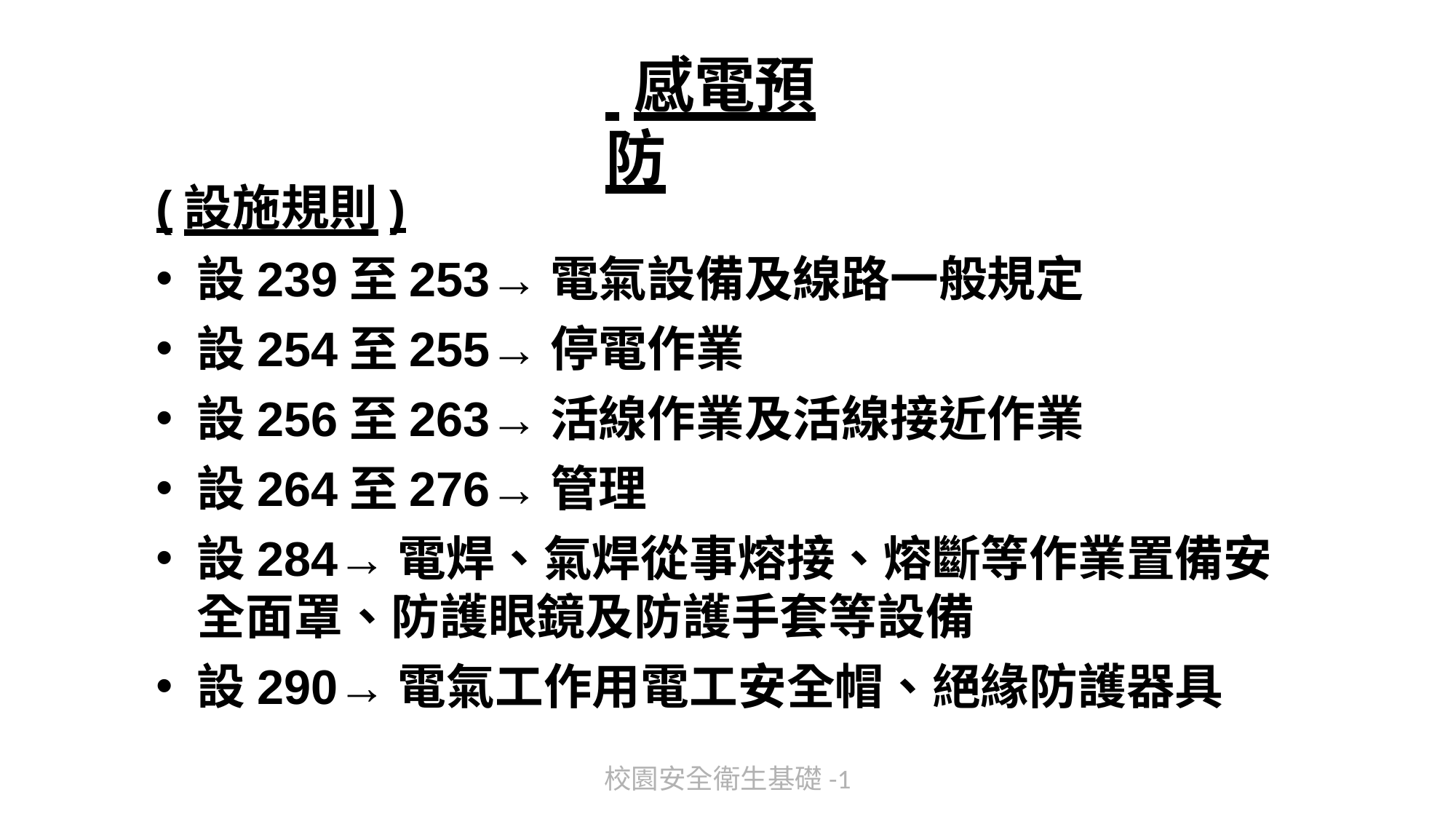

# 感電預防
(設施規則)
設239至253→電氣設備及線路一般規定
設254至255→停電作業
設256至263→活線作業及活線接近作業
設264至276→管理
設284→電焊、氣焊從事熔接、熔斷等作業置備安全面罩、防護眼鏡及防護手套等設備
設290→電氣工作用電工安全帽、絕緣防護器具
校園安全衛生基礎-1
213